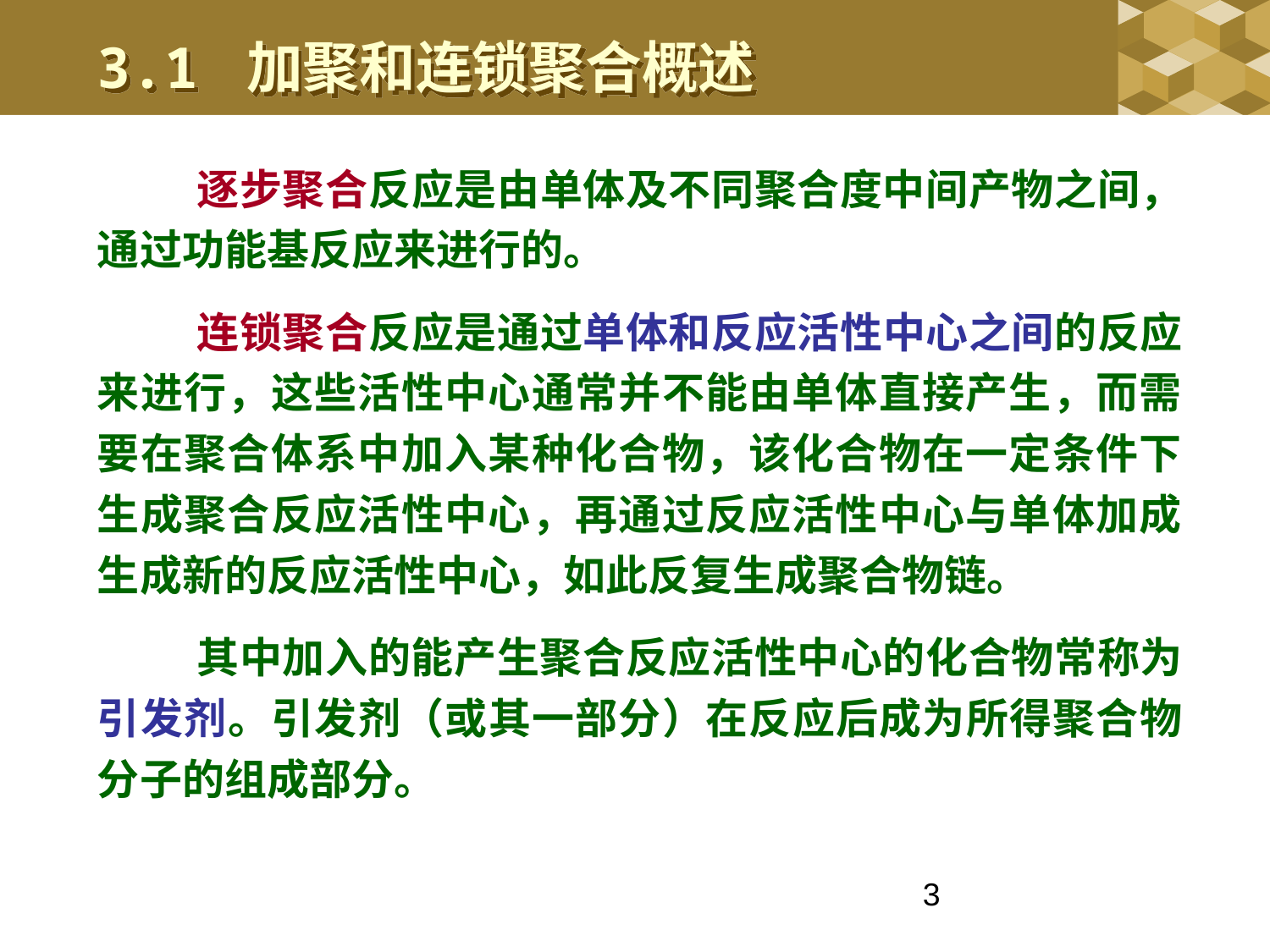

3.1 加聚和连锁聚合概述
逐步聚合反应是由单体及不同聚合度中间产物之间，通过功能基反应来进行的。
连锁聚合反应是通过单体和反应活性中心之间的反应来进行，这些活性中心通常并不能由单体直接产生，而需要在聚合体系中加入某种化合物，该化合物在一定条件下生成聚合反应活性中心，再通过反应活性中心与单体加成生成新的反应活性中心，如此反复生成聚合物链。
其中加入的能产生聚合反应活性中心的化合物常称为引发剂。引发剂（或其一部分）在反应后成为所得聚合物分子的组成部分。
3